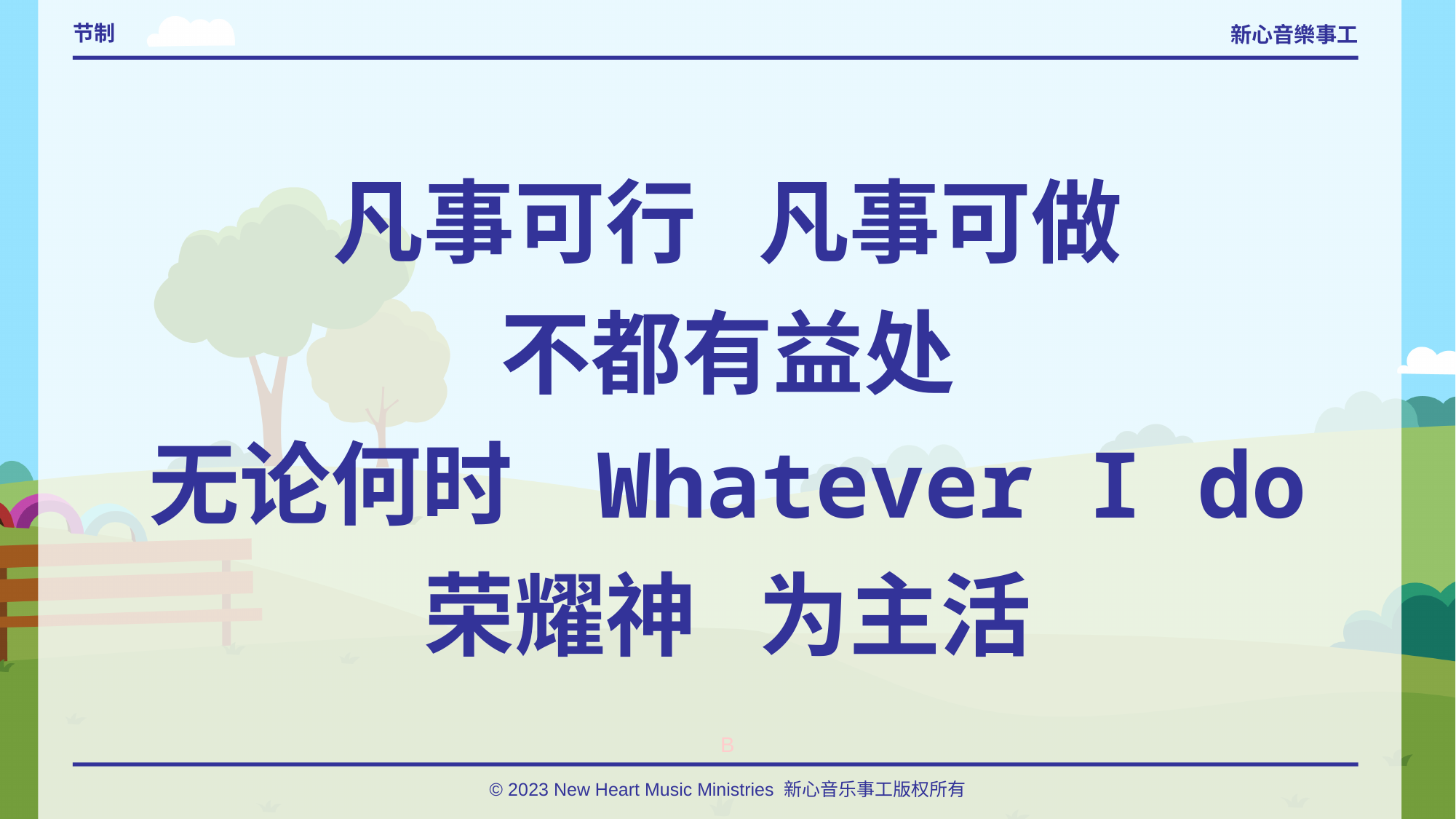

# 节制
凡事可行   凡事可做
不都有益处
无论何时   Whatever I do
荣耀神   为主活
B
© 2023 New Heart Music Ministries 新心音乐事工版权所有